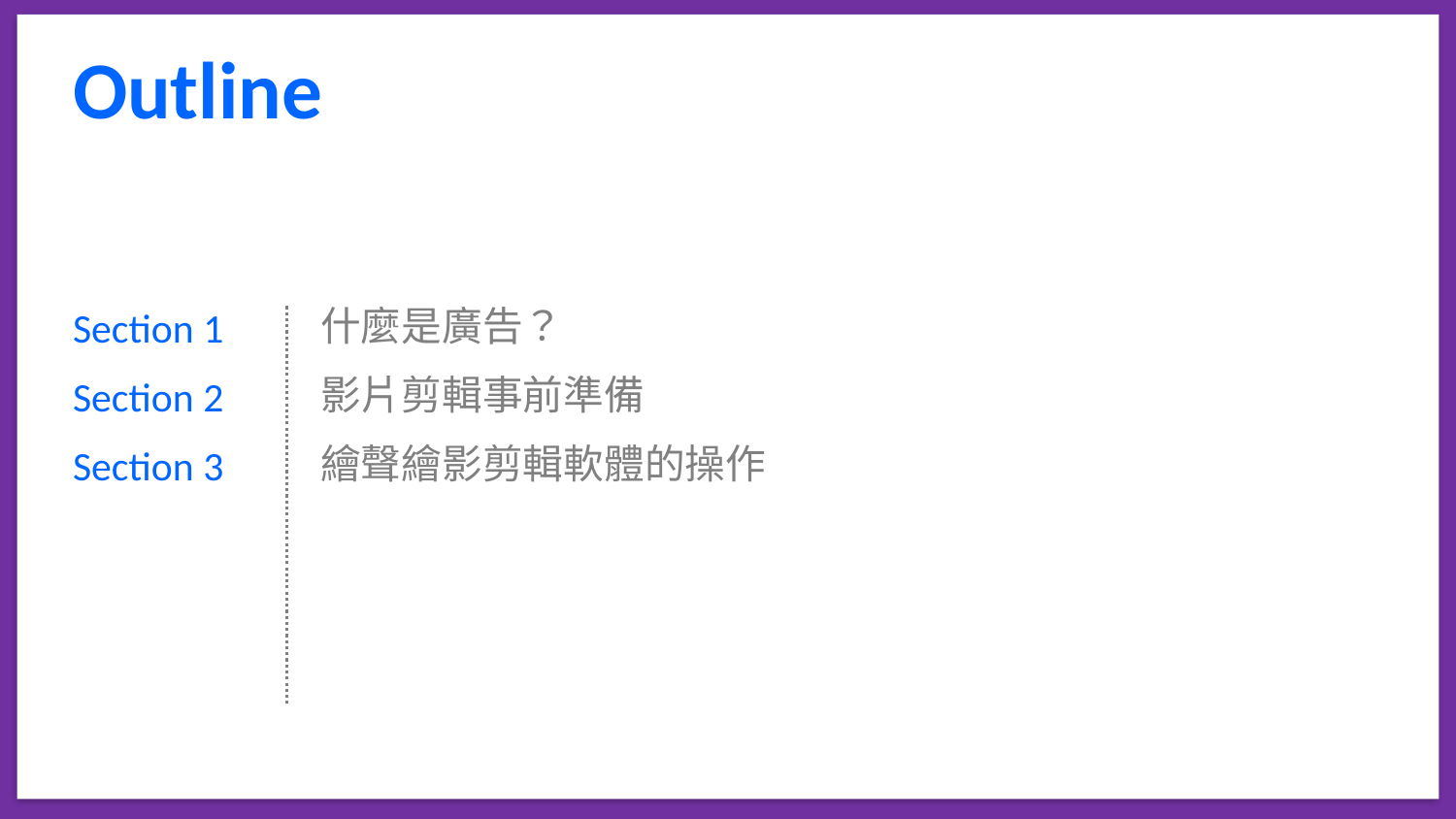

Outline
Section 1
Section 2
Section 3

什麼是廣告？
影片剪輯事前準備
繪聲繪影剪輯軟體的操作